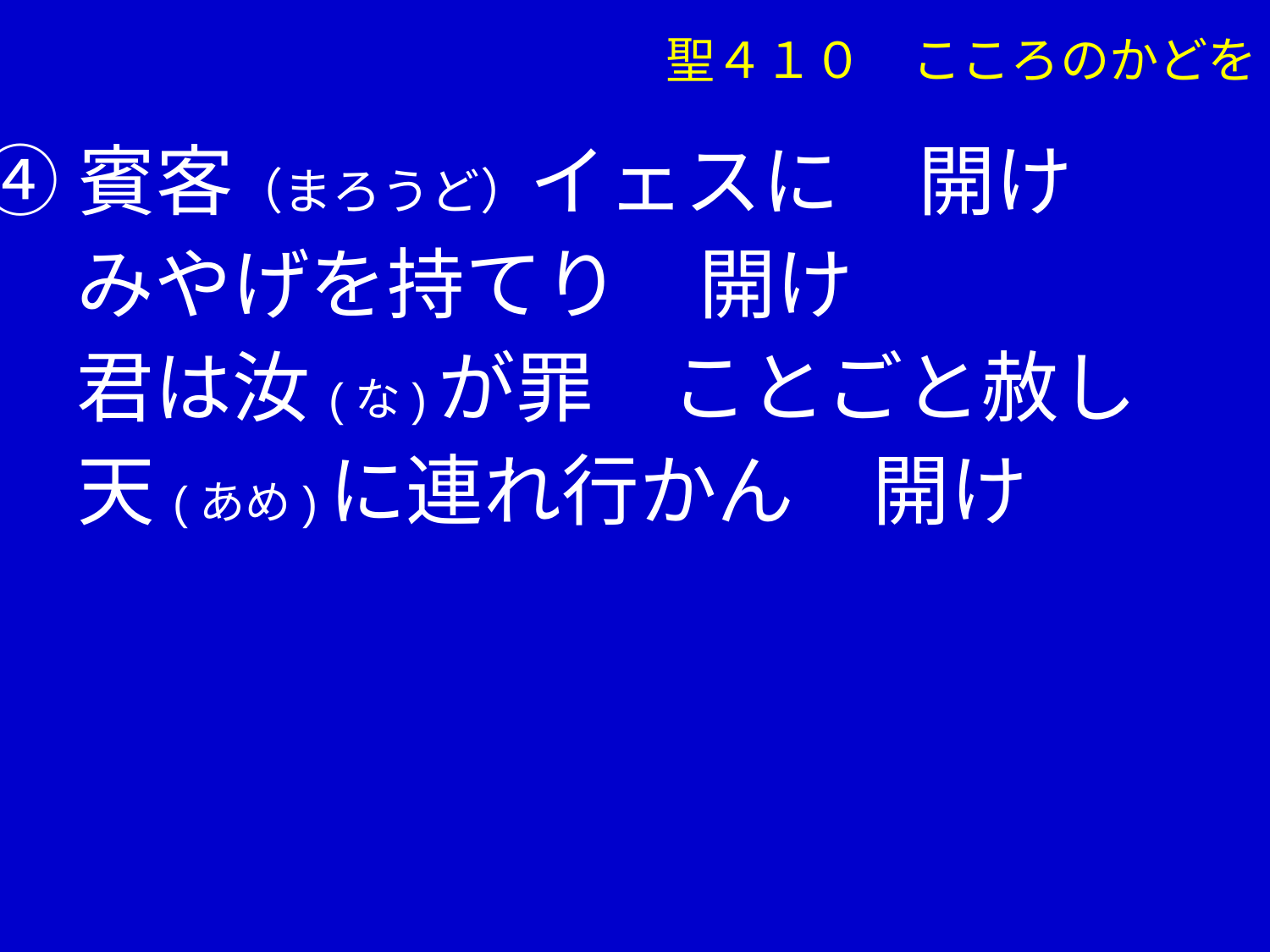

聖４１０　こころのかどを
④賓客（まろうど）イェスに　開け
　 みやげを持てり　開け
　 君は汝(な)が罪　ことごと赦し
　 天(あめ)に連れ行かん　開け